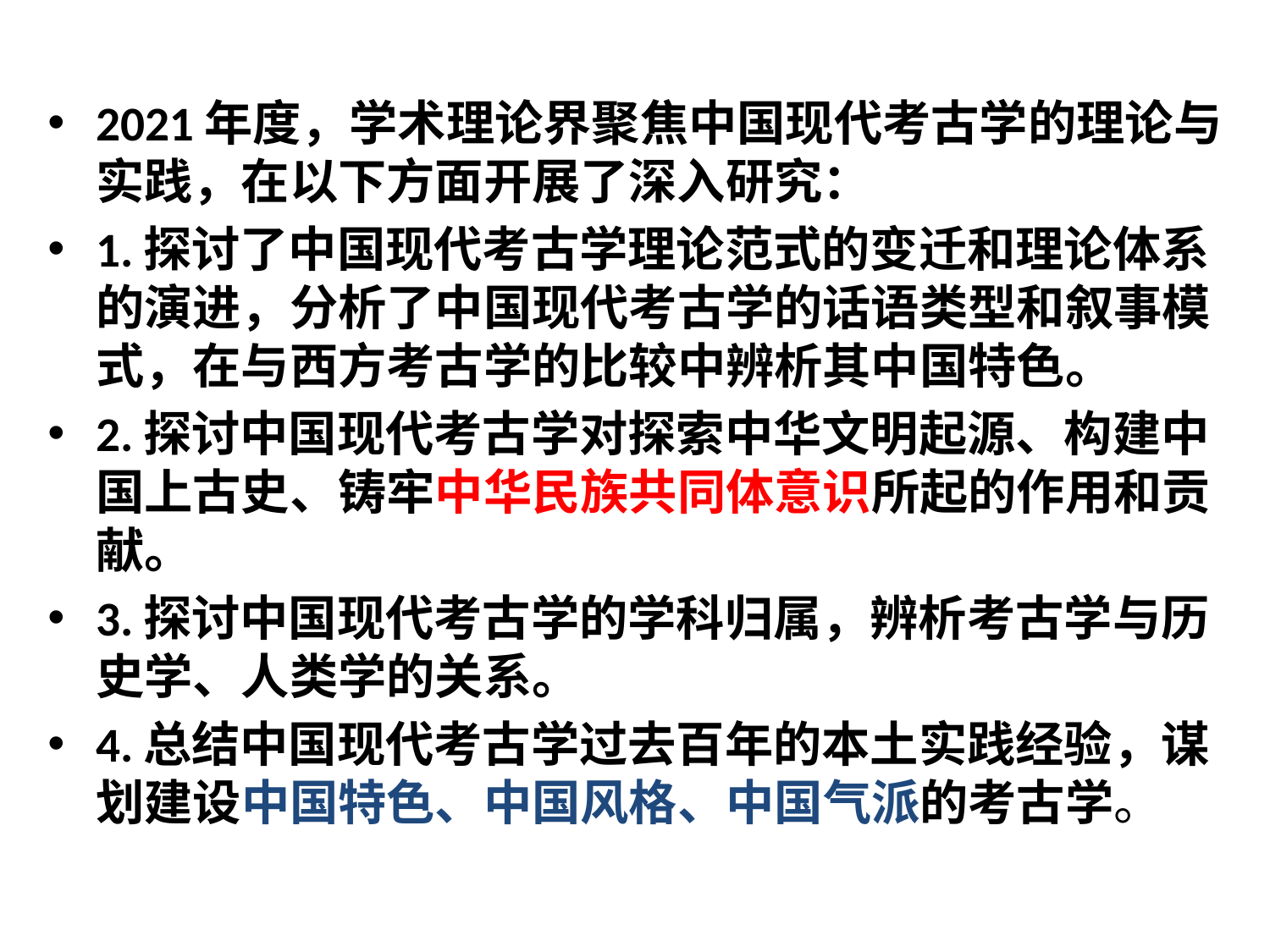

2021年度，学术理论界聚焦中国现代考古学的理论与实践，在以下方面开展了深入研究：
1.探讨了中国现代考古学理论范式的变迁和理论体系的演进，分析了中国现代考古学的话语类型和叙事模式，在与西方考古学的比较中辨析其中国特色。
2.探讨中国现代考古学对探索中华文明起源、构建中国上古史、铸牢中华民族共同体意识所起的作用和贡献。
3.探讨中国现代考古学的学科归属，辨析考古学与历史学、人类学的关系。
4.总结中国现代考古学过去百年的本土实践经验，谋划建设中国特色、中国风格、中国气派的考古学。